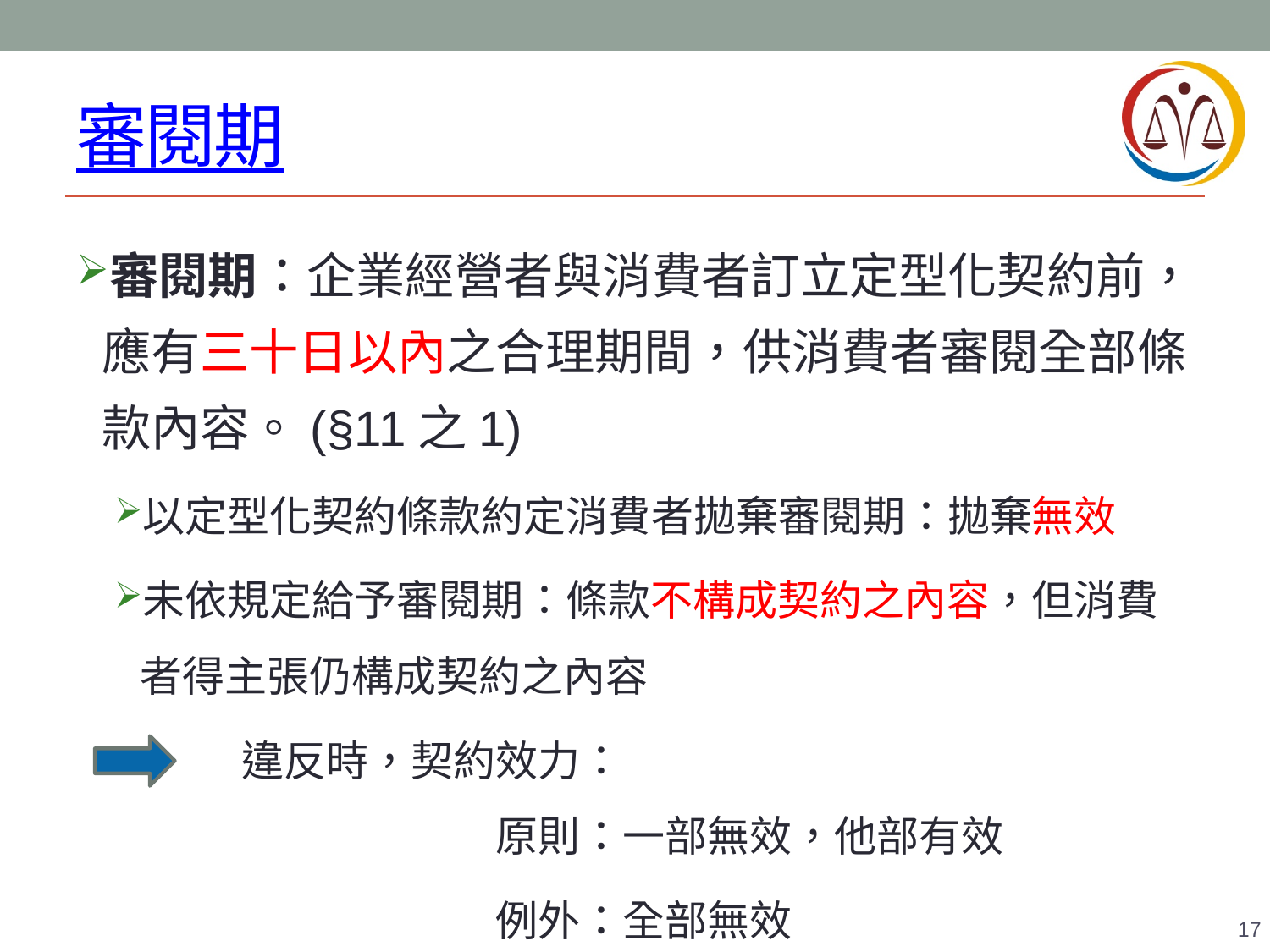

# 審閱期
審閱期：企業經營者與消費者訂立定型化契約前，應有三十日以內之合理期間，供消費者審閱全部條款內容。(§11之1)
以定型化契約條款約定消費者拋棄審閱期：拋棄無效
未依規定給予審閱期：條款不構成契約之內容，但消費者得主張仍構成契約之內容
	違反時，契約效力：
			原則：一部無效，他部有效
			例外：全部無效

17